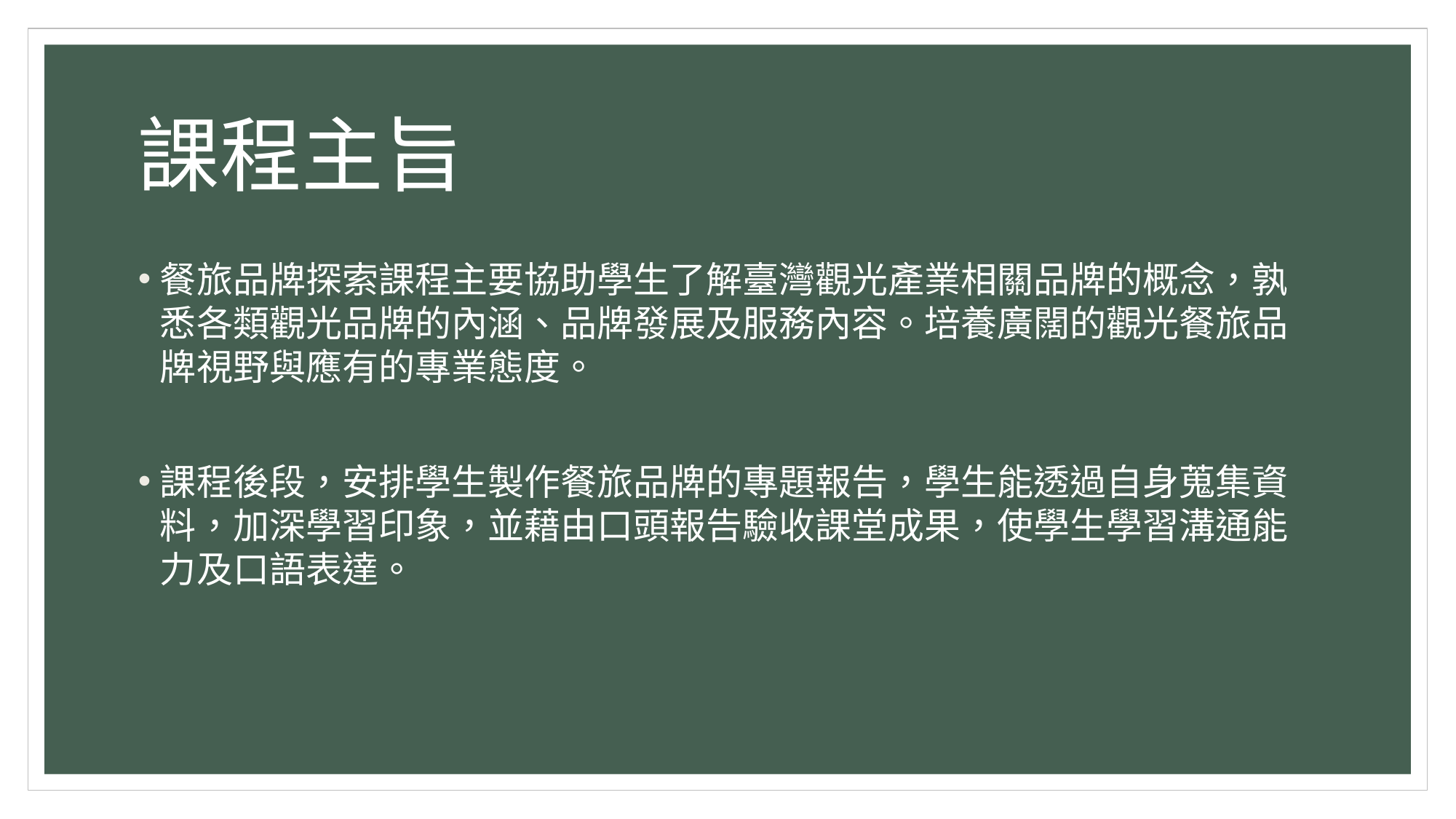

# 課程主旨
餐旅品牌探索課程主要協助學生了解臺灣觀光產業相關品牌的概念，孰悉各類觀光品牌的內涵、品牌發展及服務內容。培養廣闊的觀光餐旅品牌視野與應有的專業態度。

課程後段，安排學生製作餐旅品牌的專題報告，學生能透過自身蒐集資料，加深學習印象，並藉由口頭報告驗收課堂成果，使學生學習溝通能力及口語表達。